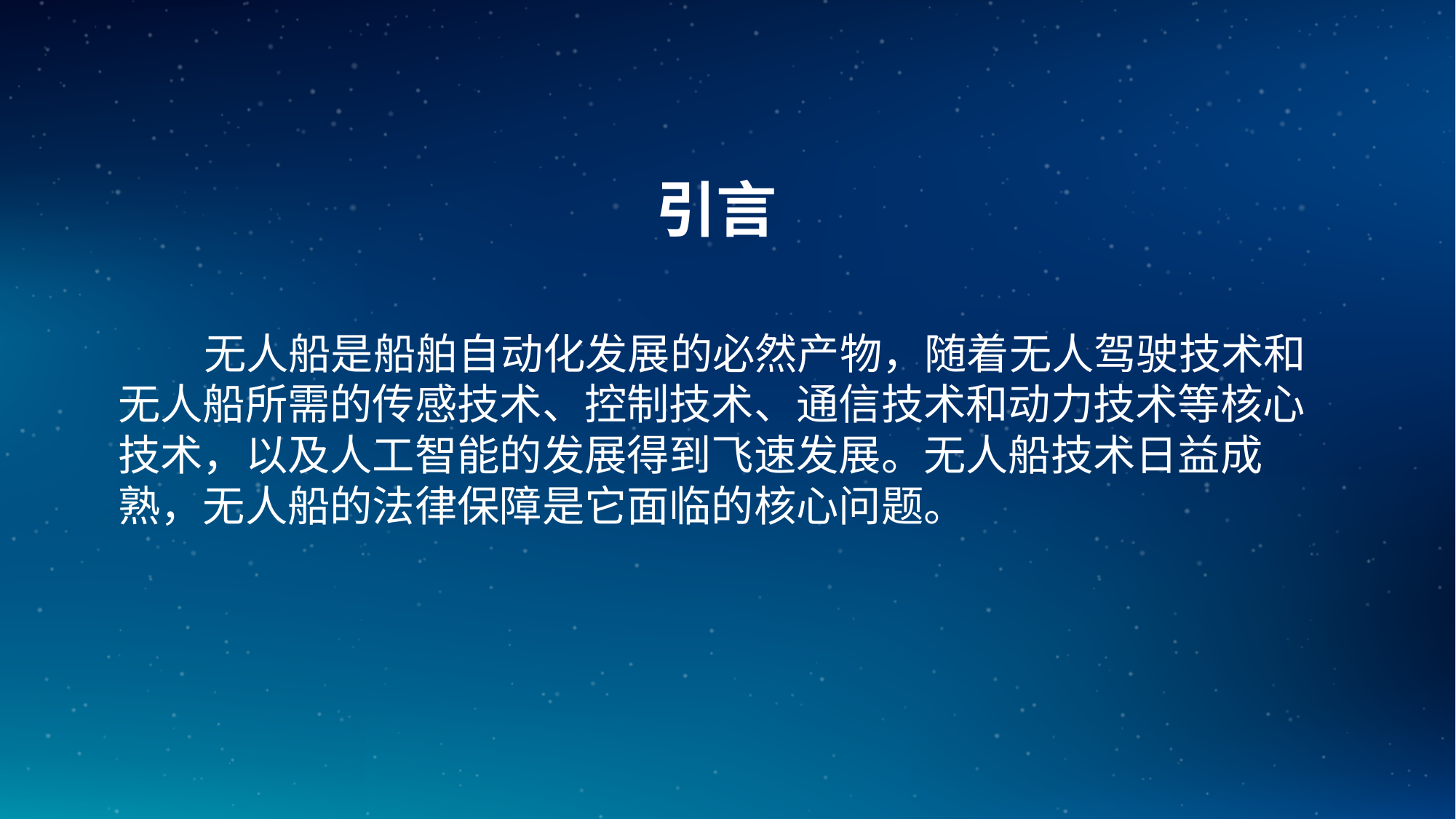

引言
无人船是船舶自动化发展的必然产物，随着无人驾驶技术和无人船所需的传感技术、控制技术、通信技术和动力技术等核心技术，以及人工智能的发展得到飞速发展。无人船技术日益成熟，无人船的法律保障是它面临的核心问题。